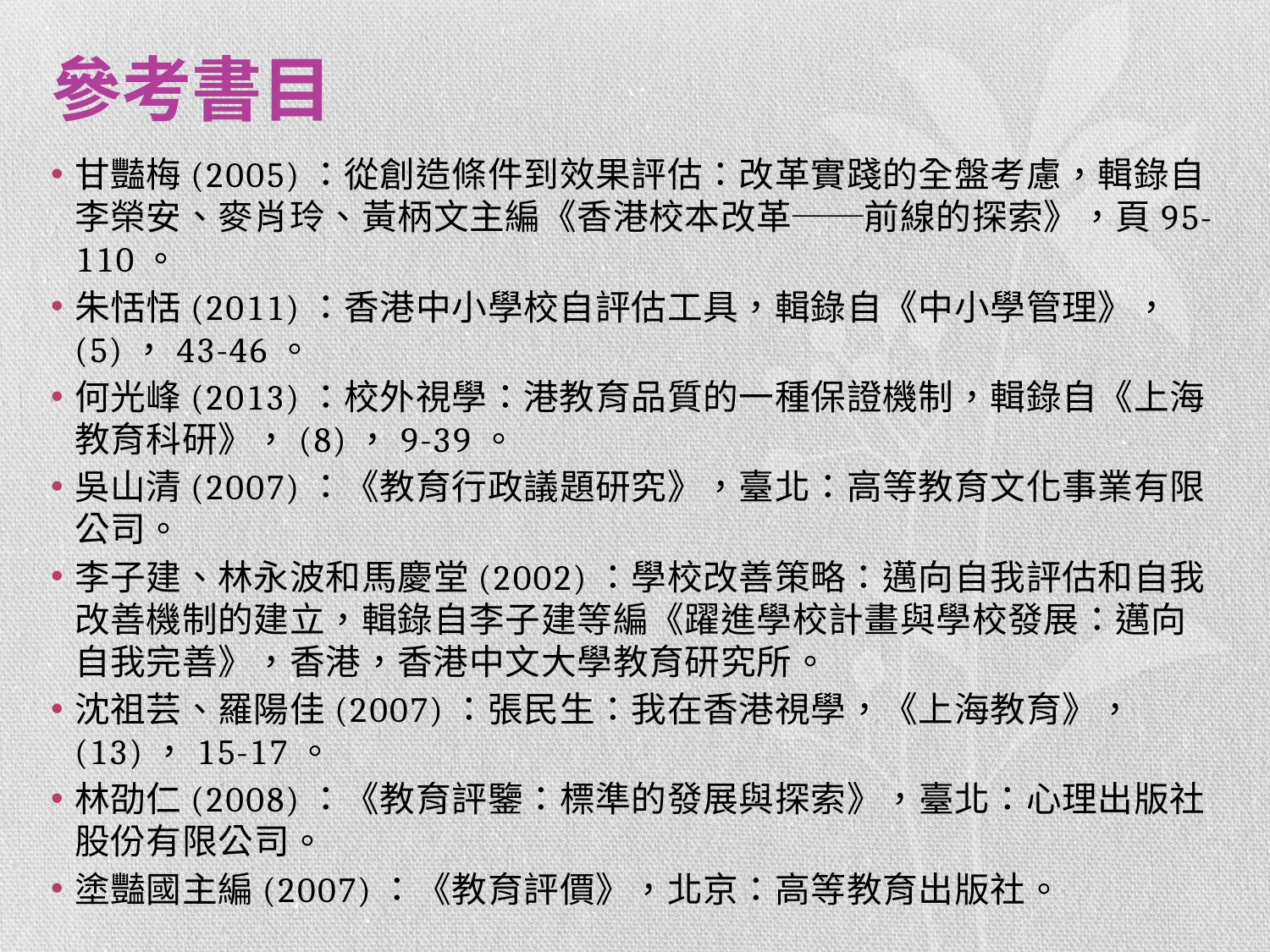

# 參考書目
甘豔梅(2005)：從創造條件到效果評估：改革實踐的全盤考慮，輯錄自李榮安、麥肖玲、黃柄文主編《香港校本改革──前線的探索》，頁95-110。
朱恬恬(2011)：香港中小學校自評估工具，輯錄自《中小學管理》，(5)，43-46。
何光峰(2013)：校外視學：港教育品質的一種保證機制，輯錄自《上海教育科研》，(8)，9-39。
吳山清(2007)：《教育行政議題研究》，臺北：高等教育文化事業有限公司。
李子建、林永波和馬慶堂(2002)：學校改善策略：邁向自我評估和自我改善機制的建立，輯錄自李子建等編《躍進學校計畫與學校發展：邁向自我完善》，香港，香港中文大學教育研究所。
沈祖芸、羅陽佳(2007)：張民生：我在香港視學，《上海教育》，(13)，15-17。
林劭仁(2008)：《教育評鑒：標準的發展與探索》，臺北：心理出版社股份有限公司。
塗豔國主編(2007)：《教育評價》，北京：高等教育出版社。